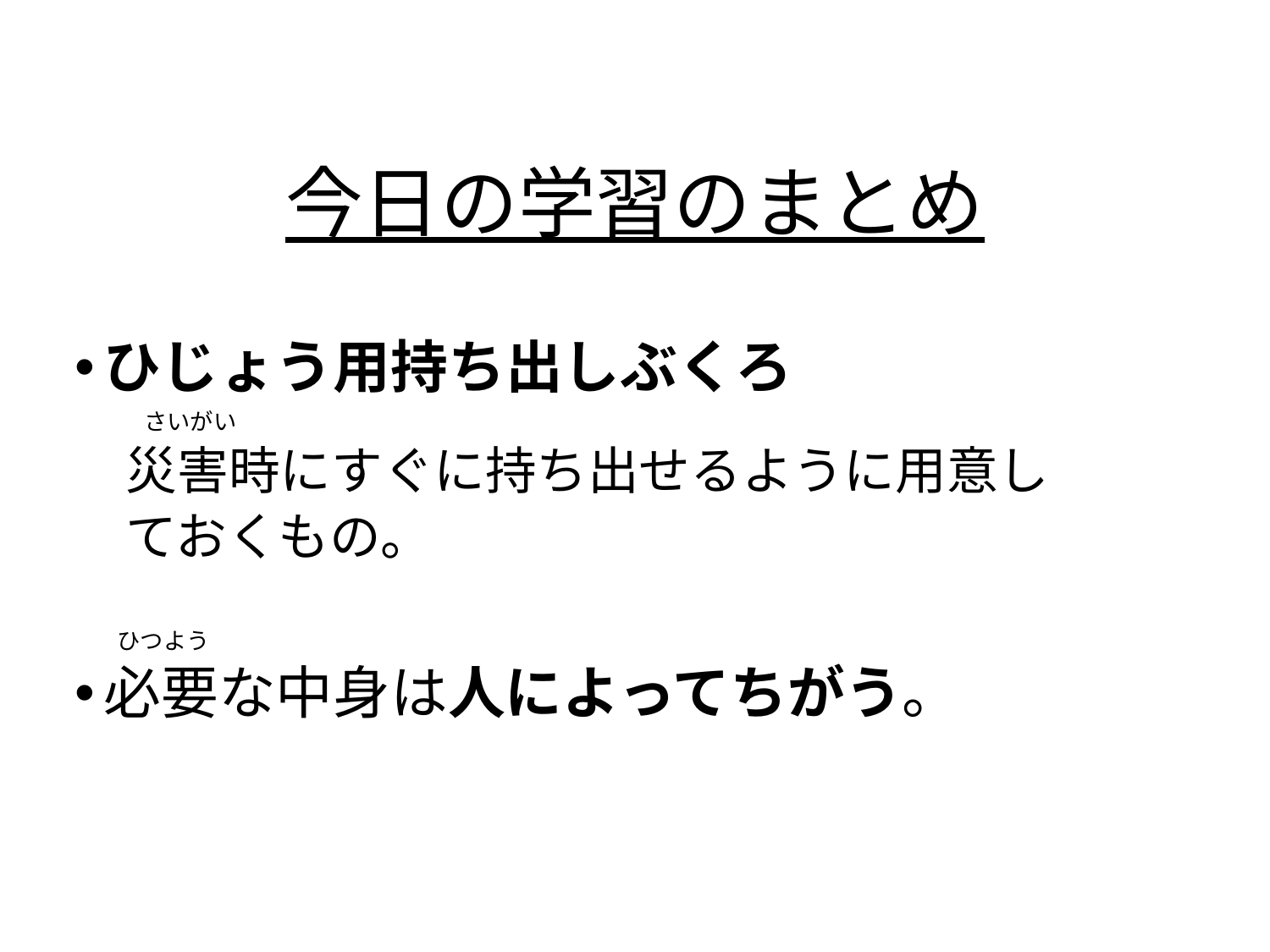

# 今日の学習のまとめ

ひじょう用持ち出しぶくろ
　　　さいがい
　災害時にすぐに持ち出せるように用意し
　ておくもの。

　　ひつよう
必要な中身は人によってちがう。